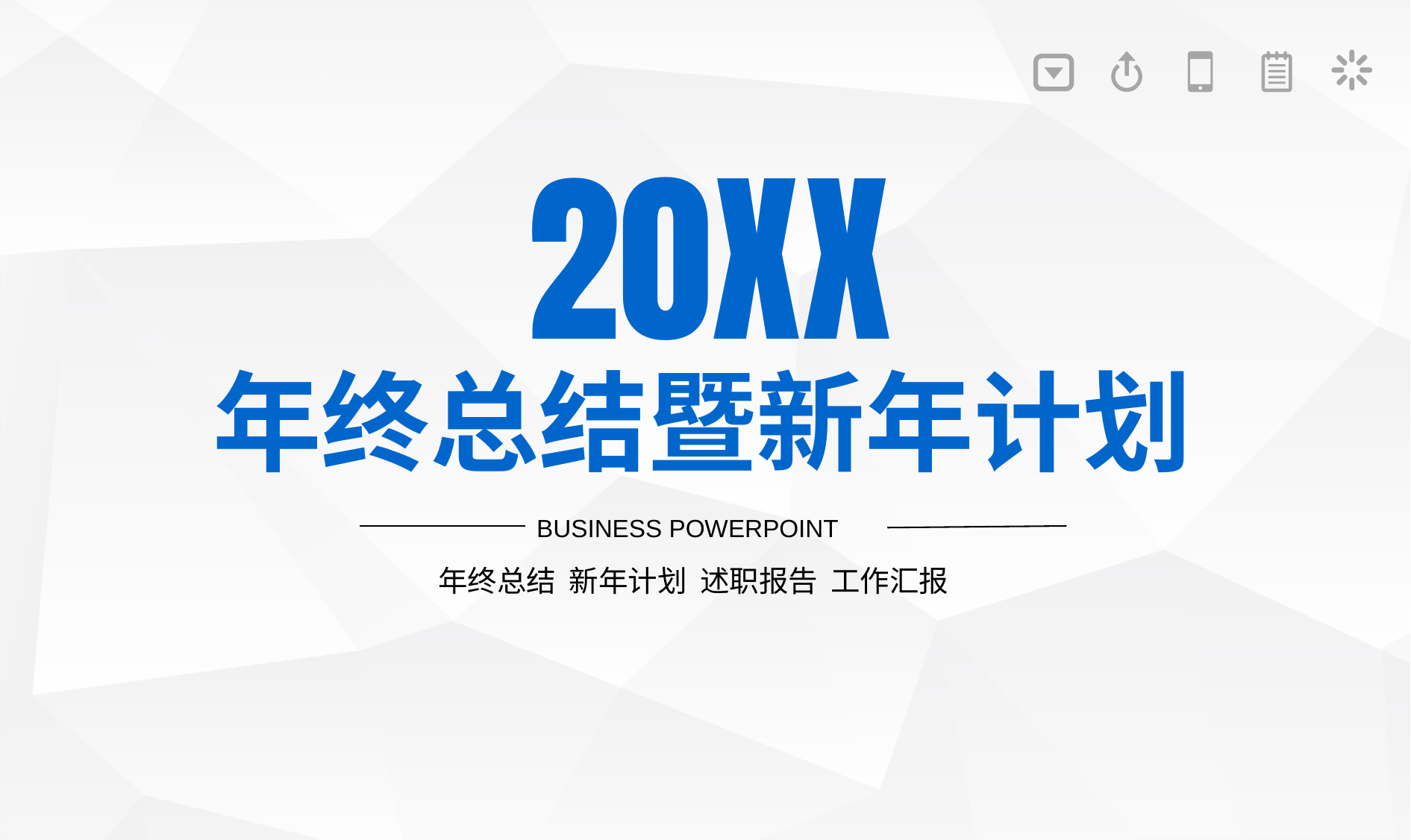

20XX
年终总结暨新年计划
BUSINESS POWERPOINT
年终总结  新年计划  述职报告  工作汇报